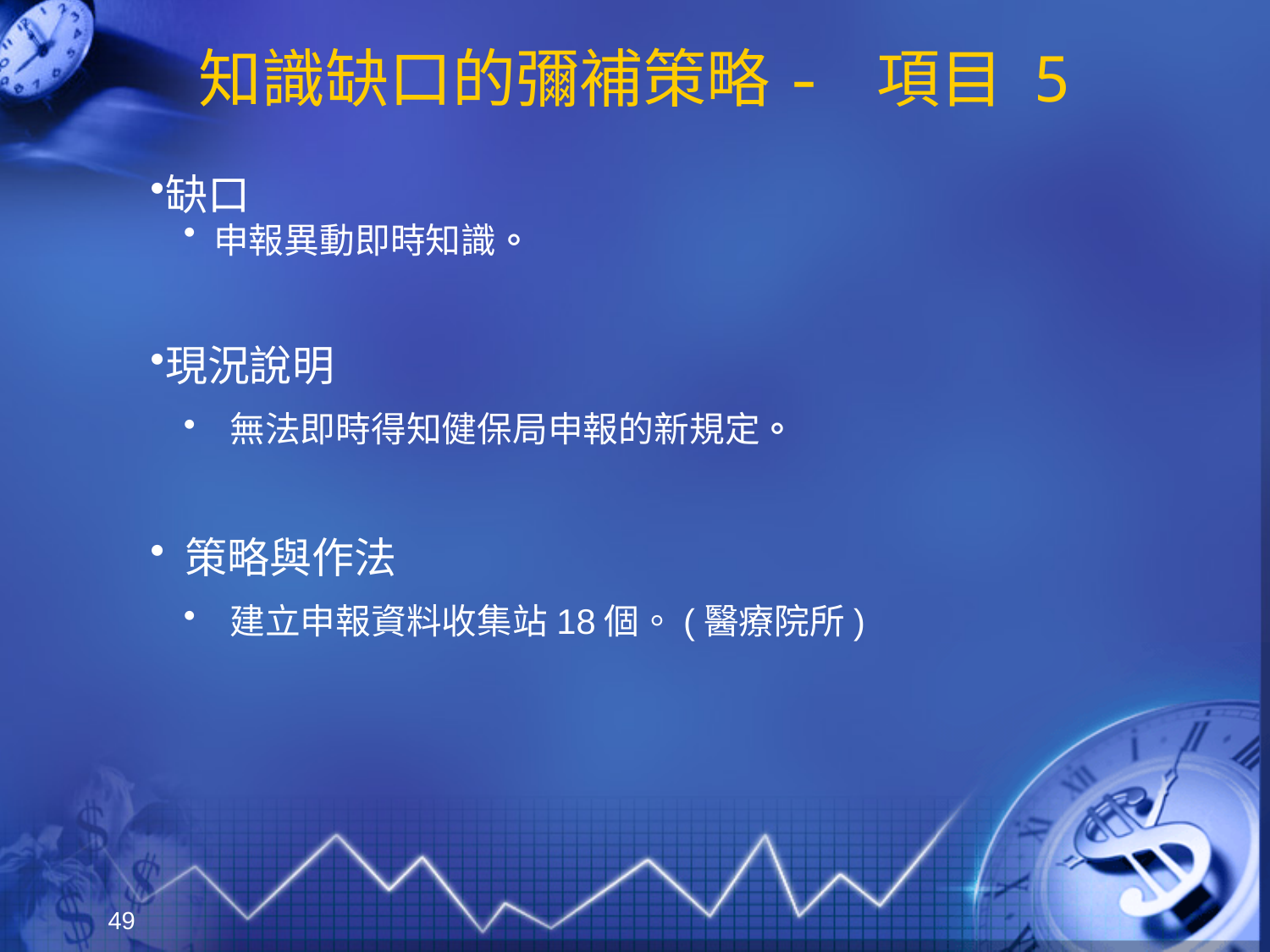

# 知識缺口的彌補策略- 項目 5
缺口
申報異動即時知識。

現況說明
 無法即時得知健保局申報的新規定。

 策略與作法
 建立申報資料收集站18個。(醫療院所)

49